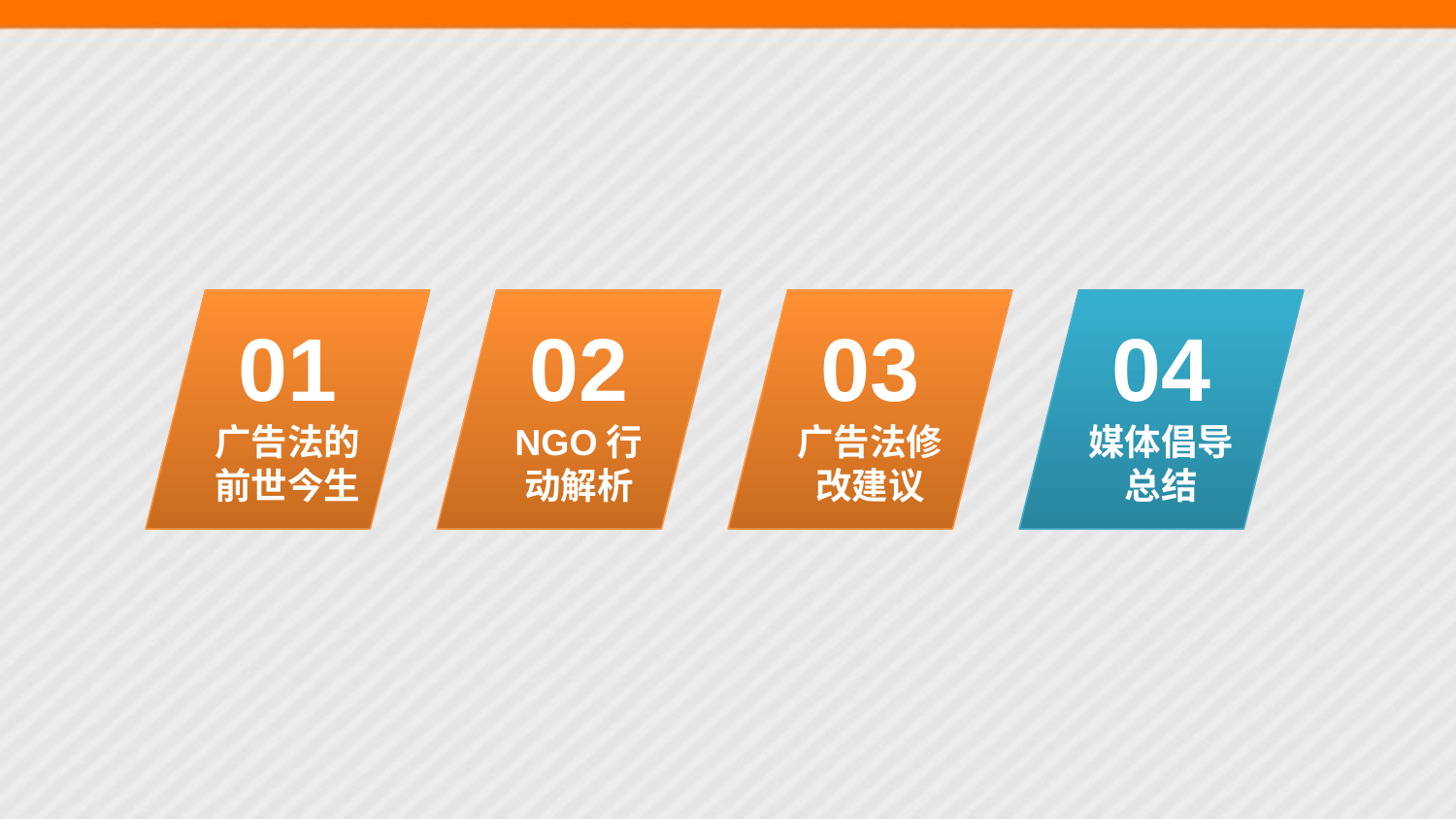

01
广告法的前世今生
02
NGO行动解析
03
广告法修改建议
04
媒体倡导总结